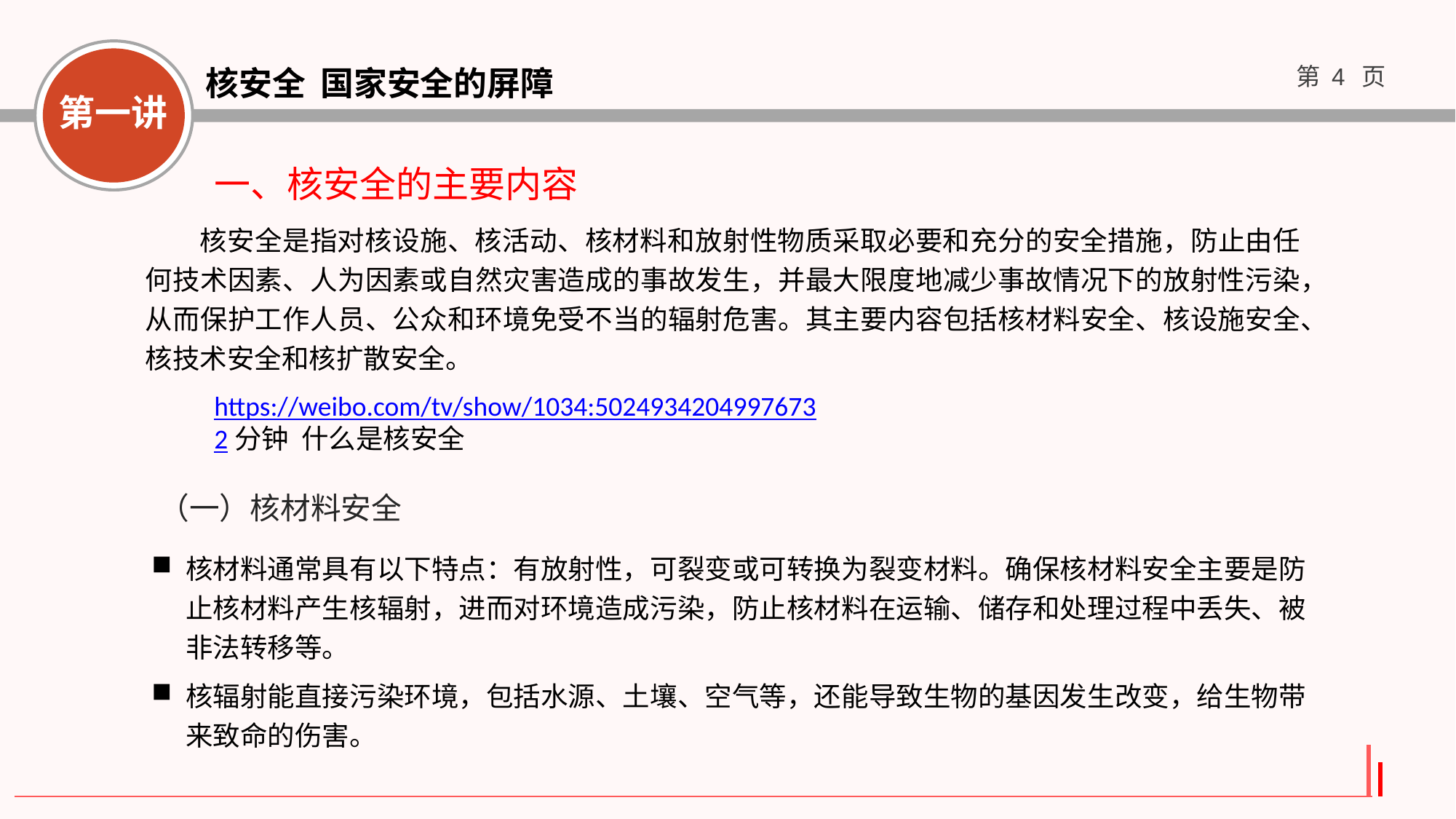

一、核安全的主要内容
核安全是指对核设施、核活动、核材料和放射性物质采取必要和充分的安全措施，防止由任何技术因素、人为因素或自然灾害造成的事故发生，并最大限度地减少事故情况下的放射性污染，从而保护工作人员、公众和环境免受不当的辐射危害。其主要内容包括核材料安全、核设施安全、核技术安全和核扩散安全。
https://weibo.com/tv/show/1034:50249342049976732分钟  什么是核安全
（一）核材料安全
核材料通常具有以下特点：有放射性，可裂变或可转换为裂变材料。确保核材料安全主要是防止核材料产生核辐射，进而对环境造成污染，防止核材料在运输、储存和处理过程中丢失、被非法转移等。
核辐射能直接污染环境，包括水源、土壤、空气等，还能导致生物的基因发生改变，给生物带来致命的伤害。